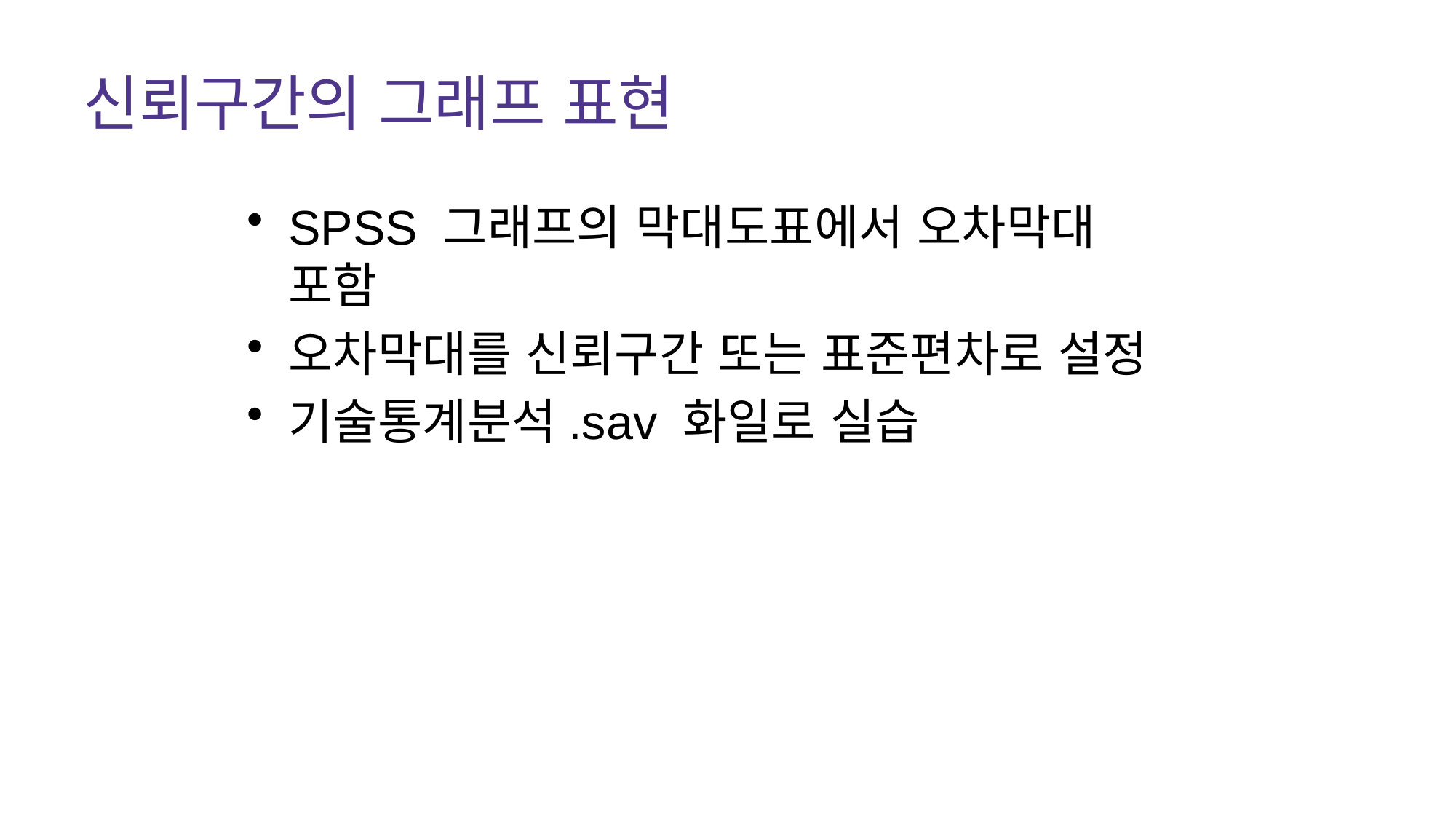

# 신뢰구간의 그래프 표현
SPSS 그래프의 막대도표에서 오차막대 포함
오차막대를 신뢰구간 또는 표준편차로 설정
기술통계분석.sav 화일로 실습